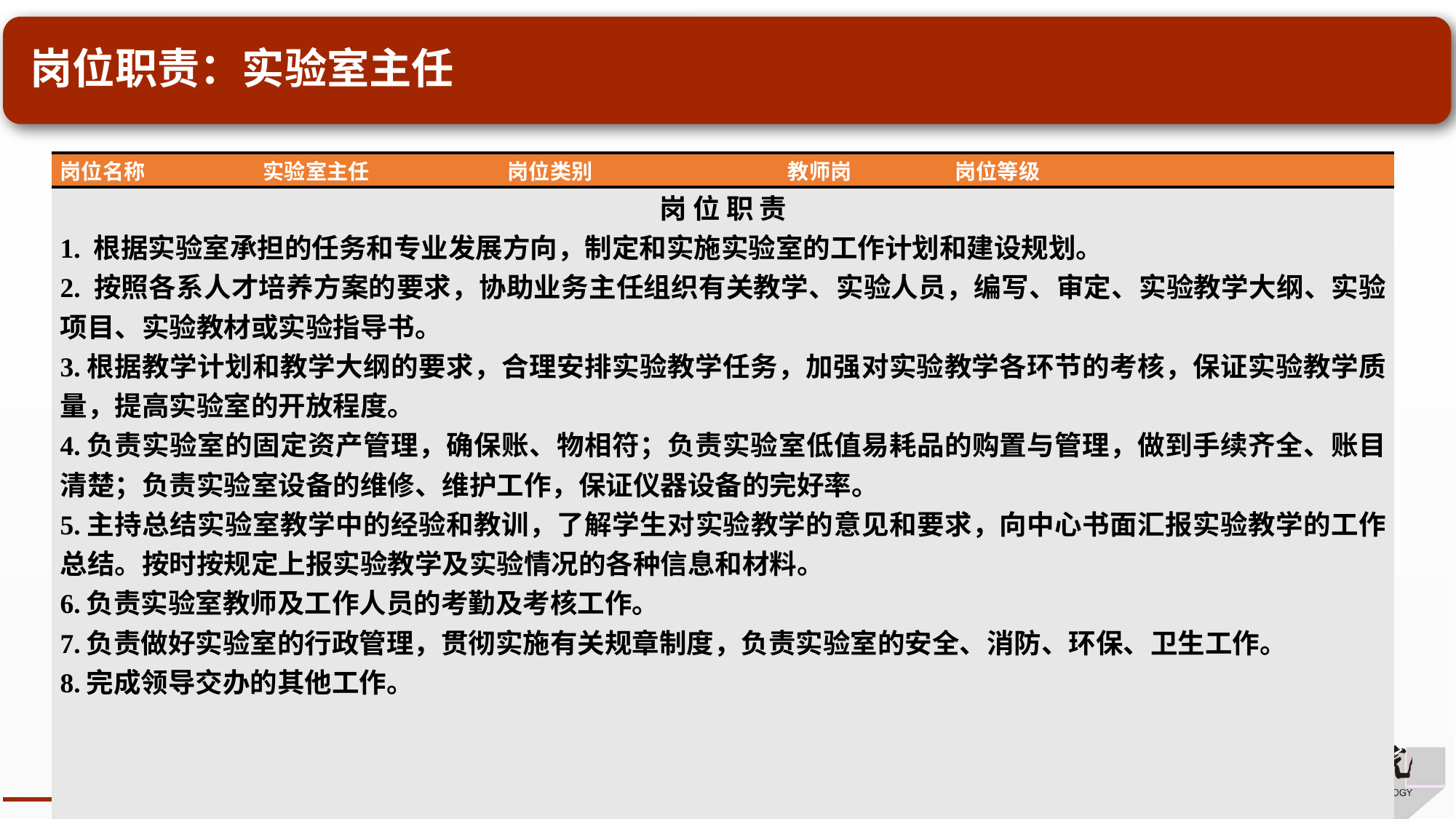

# 岗位职责：实验室主任
| 岗位名称 | 实验室主任 | 岗位类别 | 教师岗 | 岗位等级 |  |
| --- | --- | --- | --- | --- | --- |
| 岗 位 职 责 1. 根据实验室承担的任务和专业发展方向，制定和实施实验室的工作计划和建设规划。 2. 按照各系人才培养方案的要求，协助业务主任组织有关教学、实验人员，编写、审定、实验教学大纲、实验项目、实验教材或实验指导书。 3.根据教学计划和教学大纲的要求，合理安排实验教学任务，加强对实验教学各环节的考核，保证实验教学质量，提高实验室的开放程度。 4.负责实验室的固定资产管理，确保账、物相符；负责实验室低值易耗品的购置与管理，做到手续齐全、账目清楚；负责实验室设备的维修、维护工作，保证仪器设备的完好率。 5.主持总结实验室教学中的经验和教训，了解学生对实验教学的意见和要求，向中心书面汇报实验教学的工作总结。按时按规定上报实验教学及实验情况的各种信息和材料。 6.负责实验室教师及工作人员的考勤及考核工作。 7.负责做好实验室的行政管理，贯彻实施有关规章制度，负责实验室的安全、消防、环保、卫生工作。 8.完成领导交办的其他工作。 |  |  |  |  |  |